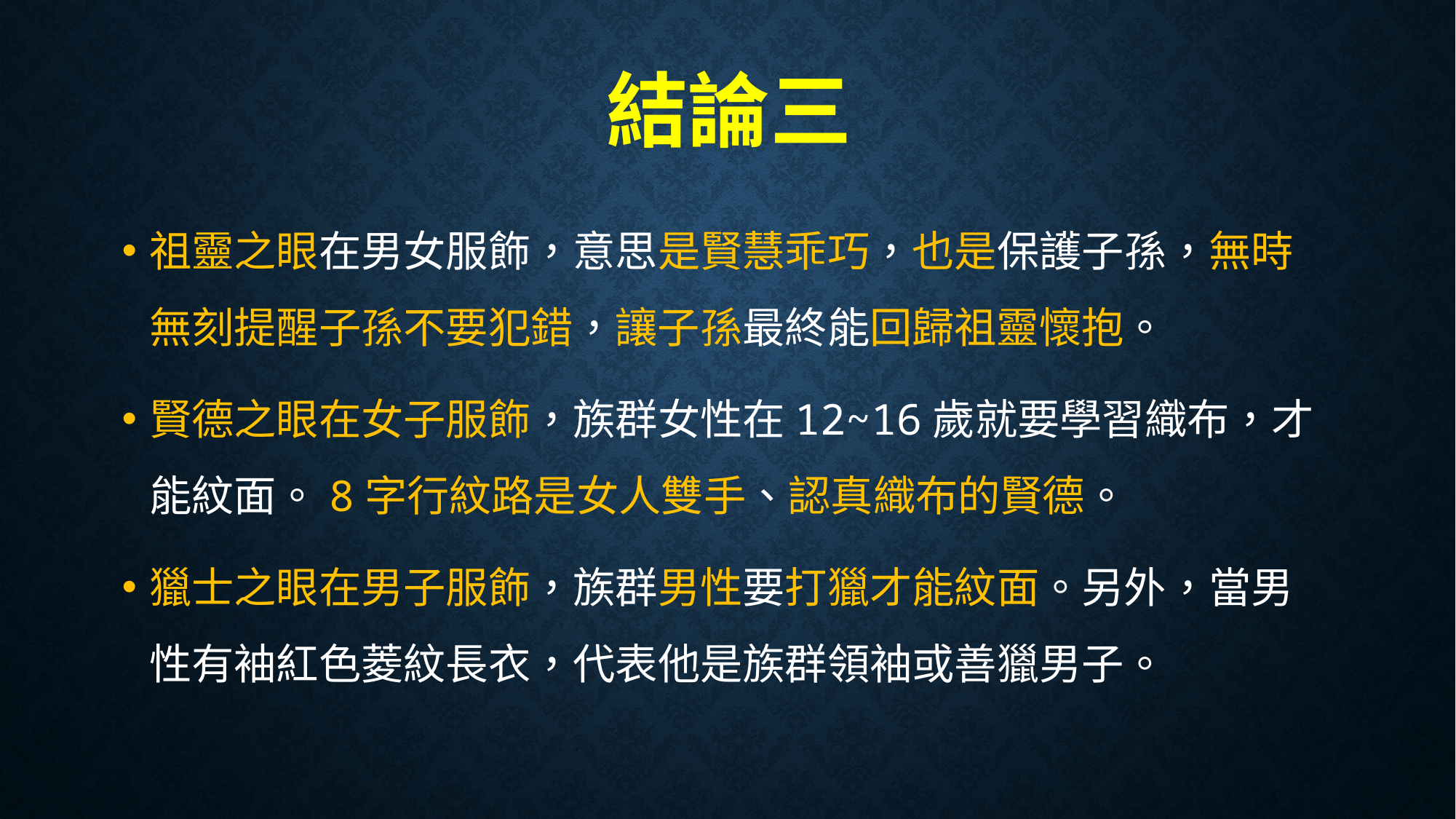

# 結論三
祖靈之眼在男女服飾，意思是賢慧乖巧，也是保護子孫，無時無刻提醒子孫不要犯錯，讓子孫最終能回歸祖靈懷抱。
賢德之眼在女子服飾，族群女性在12~16歲就要學習織布，才能紋面。8字行紋路是女人雙手、認真織布的賢德。
獵士之眼在男子服飾，族群男性要打獵才能紋面。另外，當男性有袖紅色菱紋長衣，代表他是族群領袖或善獵男子。